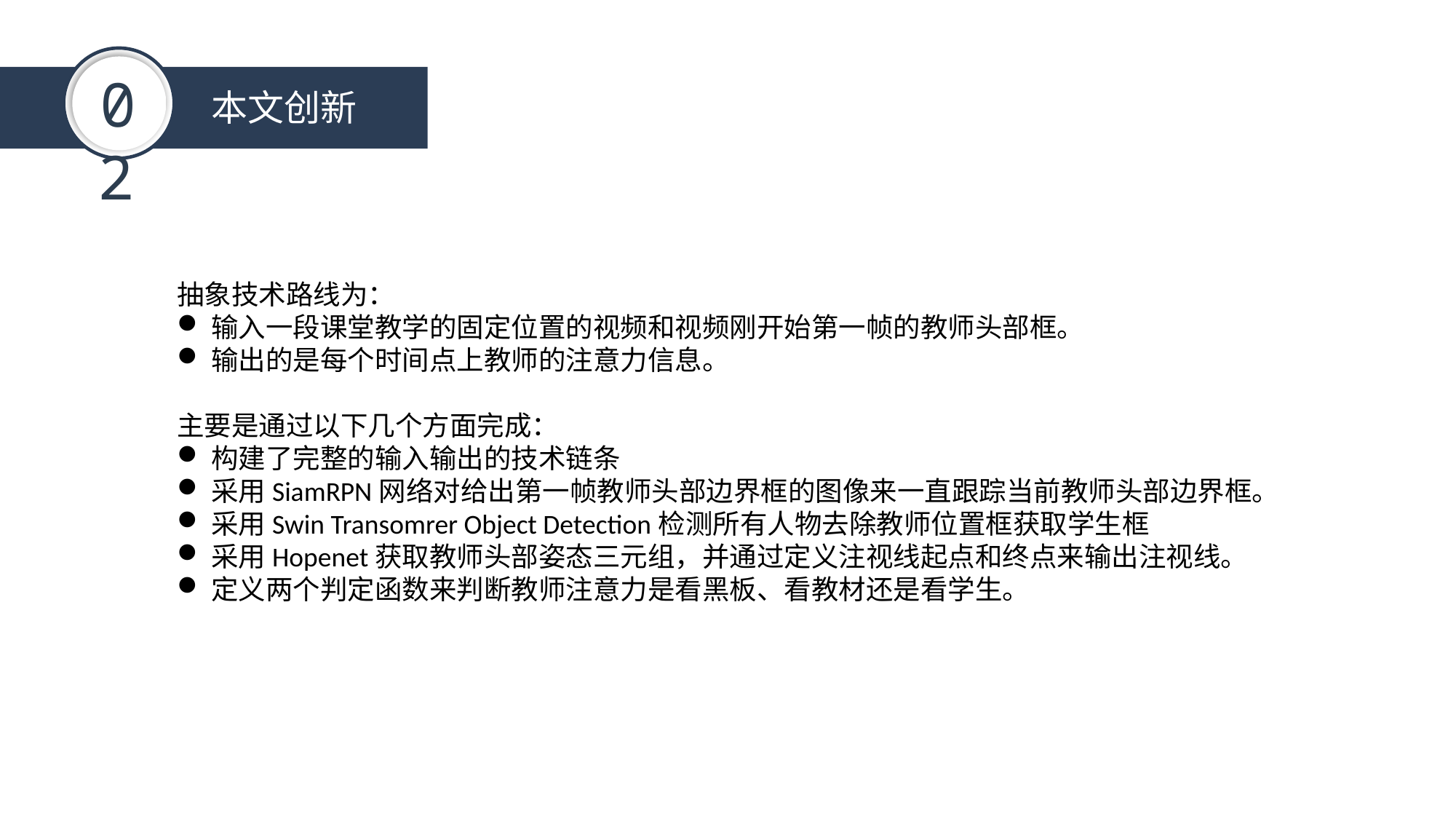

02
本文创新
抽象技术路线为：
输入一段课堂教学的固定位置的视频和视频刚开始第一帧的教师头部框。
输出的是每个时间点上教师的注意力信息。

主要是通过以下几个方面完成：
构建了完整的输入输出的技术链条
采用SiamRPN网络对给出第一帧教师头部边界框的图像来一直跟踪当前教师头部边界框。
采用Swin Transomrer Object Detection检测所有人物去除教师位置框获取学生框
采用Hopenet获取教师头部姿态三元组，并通过定义注视线起点和终点来输出注视线。
定义两个判定函数来判断教师注意力是看黑板、看教材还是看学生。